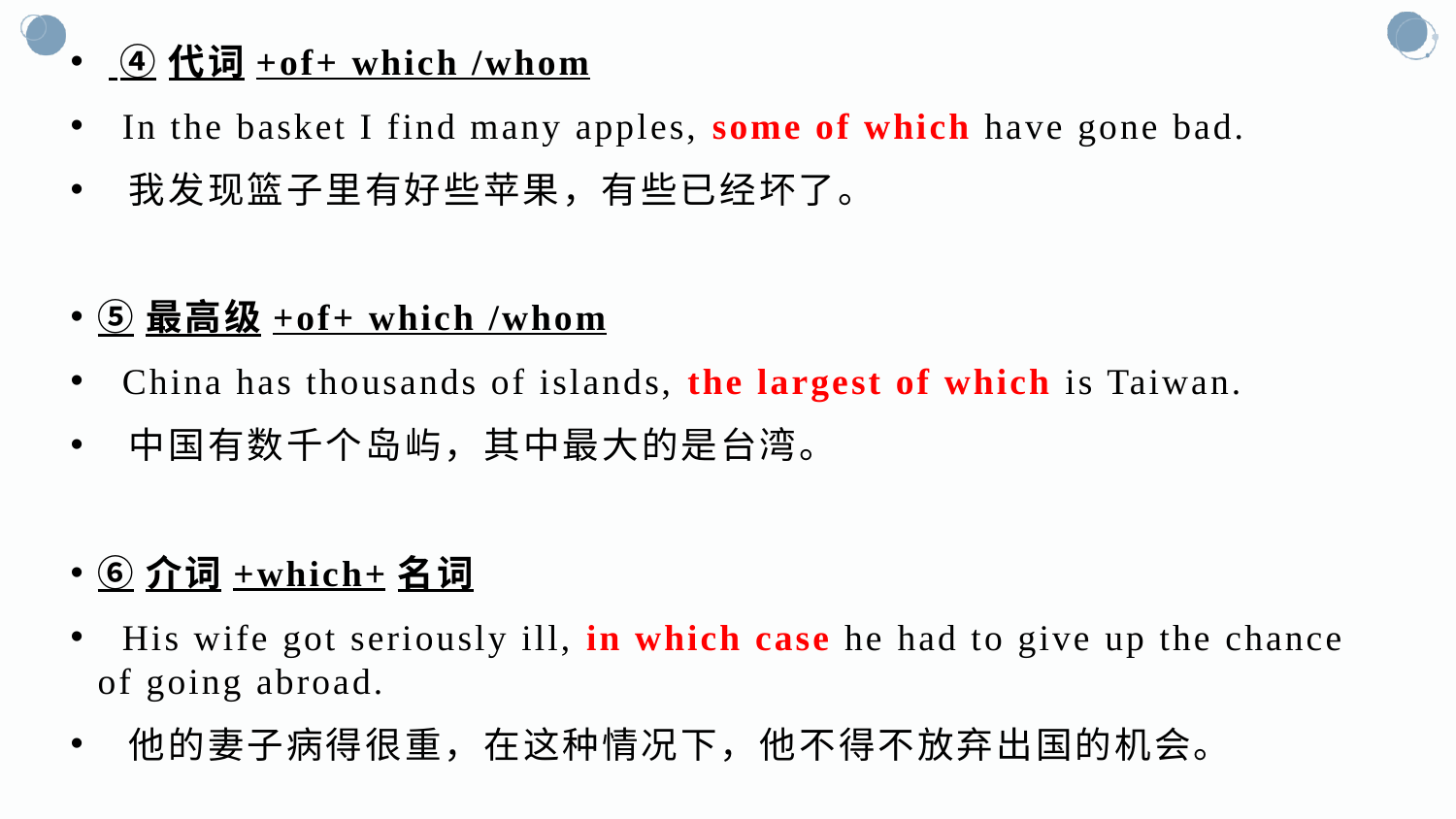

④代词+of+ which /whom
  In the basket I find many apples, some of which have gone bad.
  我发现篮子里有好些苹果，有些已经坏了。

⑤最高级+of+ which /whom
  China has thousands of islands, the largest of which is Taiwan.
  中国有数千个岛屿，其中最大的是台湾。

⑥介词+which+名词
  His wife got seriously ill, in which case he had to give up the chance of going abroad.
  他的妻子病得很重，在这种情况下，他不得不放弃出国的机会。